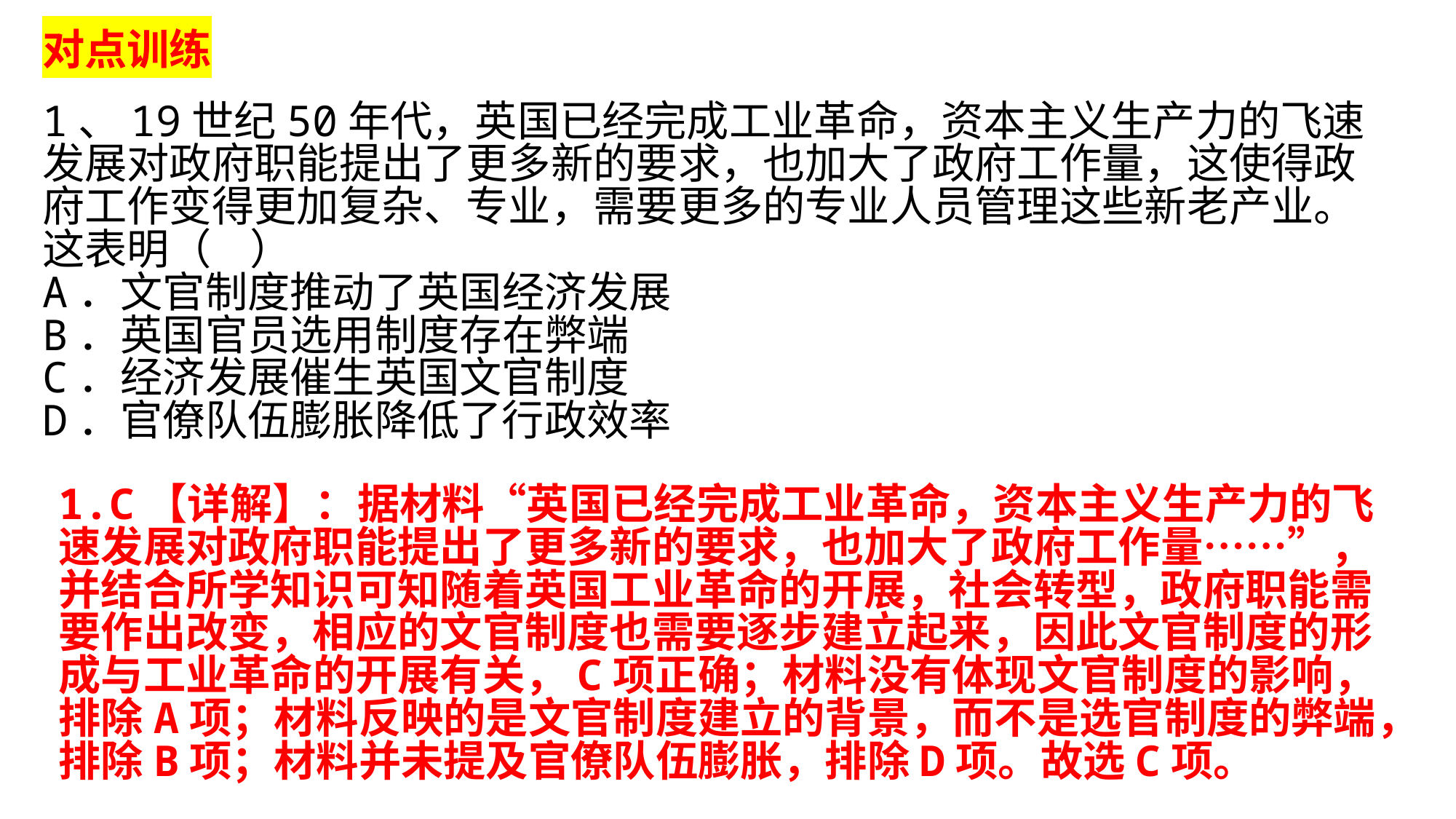

对点训练
1、19世纪50年代，英国已经完成工业革命，资本主义生产力的飞速发展对政府职能提出了更多新的要求，也加大了政府工作量，这使得政府工作变得更加复杂、专业，需要更多的专业人员管理这些新老产业。这表明（    ）
A．文官制度推动了英国经济发展
B．英国官员选用制度存在弊端
C．经济发展催生英国文官制度
D．官僚队伍膨胀降低了行政效率
1.C【详解】：据材料“英国已经完成工业革命，资本主义生产力的飞速发展对政府职能提出了更多新的要求，也加大了政府工作量……”，并结合所学知识可知随着英国工业革命的开展，社会转型，政府职能需要作出改变，相应的文官制度也需要逐步建立起来，因此文官制度的形成与工业革命的开展有关，C项正确；材料没有体现文官制度的影响，排除A项；材料反映的是文官制度建立的背景，而不是选官制度的弊端，排除B项；材料并未提及官僚队伍膨胀，排除D项。故选C项。